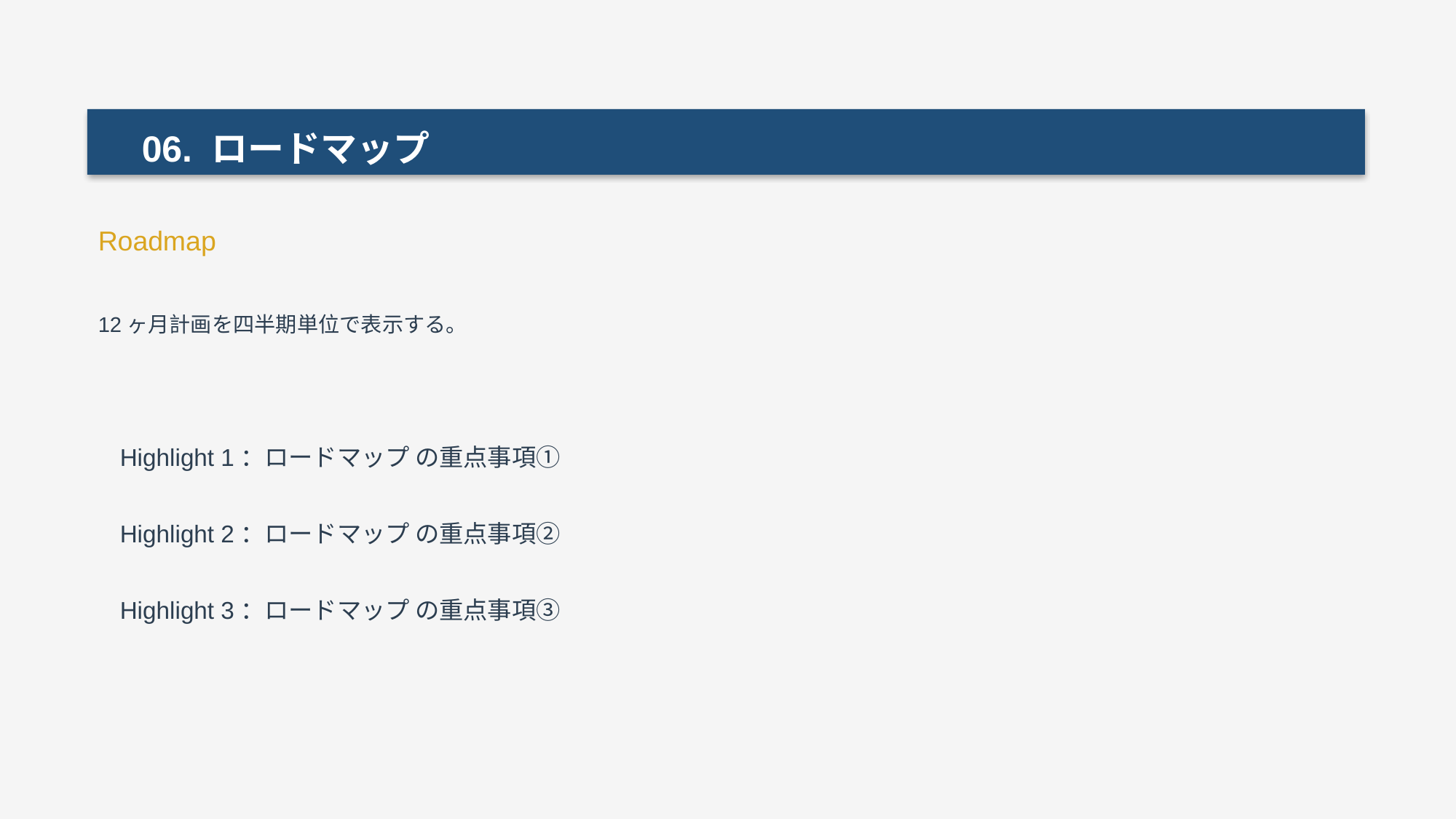

06. ロードマップ
Roadmap
12ヶ月計画を四半期単位で表示する。
Highlight 1：ロードマップ の重点事項①
Highlight 2：ロードマップ の重点事項②
Highlight 3：ロードマップ の重点事項③